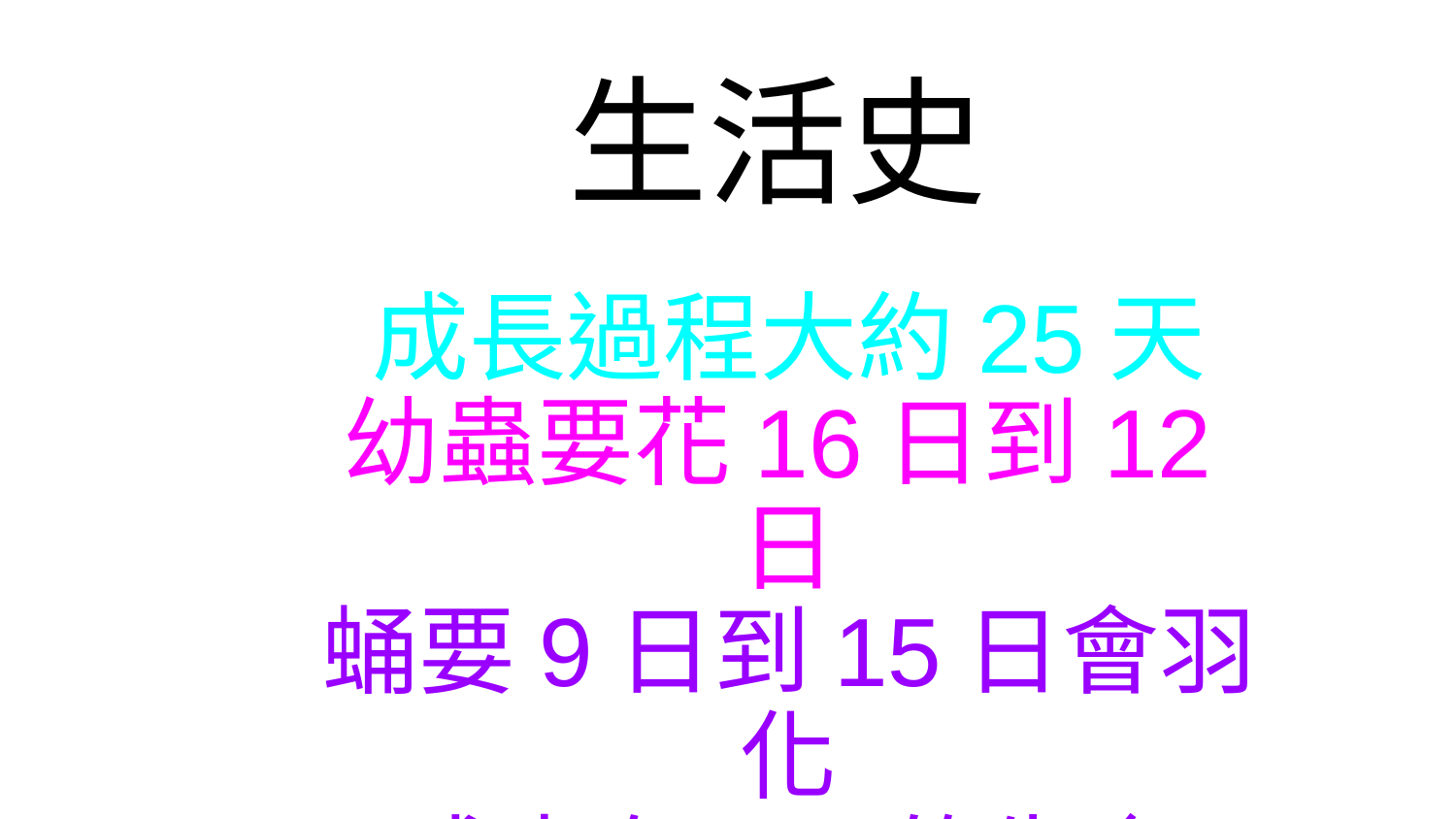

# 生活史

成長過程大約25天
幼蟲要花16日到12日
蛹要9日到15日會羽化
成蟲有7天的生命